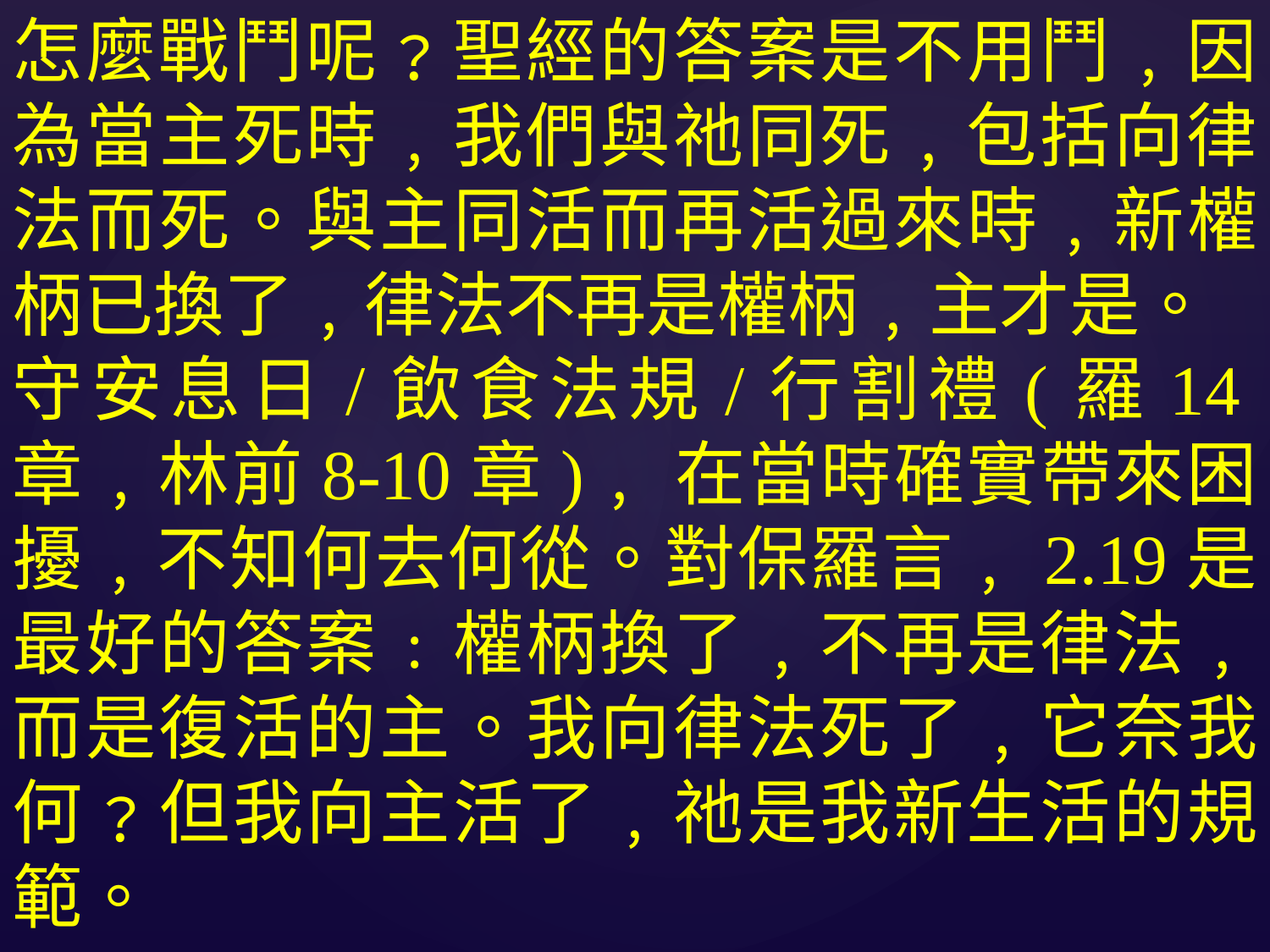

怎麼戰鬥呢﹖聖經的答案是不用鬥﹐因為當主死時﹐我們與祂同死﹐包括向律法而死。與主同活而再活過來時﹐新權柄已換了﹐律法不再是權柄﹐主才是。
守安息日/飲食法規/行割禮(羅14章﹐林前8-10章)﹐在當時確實帶來困擾﹐不知何去何從。對保羅言﹐2.19是最好的答案﹕權柄換了﹐不再是律法﹐而是復活的主。我向律法死了﹐它奈我何﹖但我向主活了﹐祂是我新生活的規範。